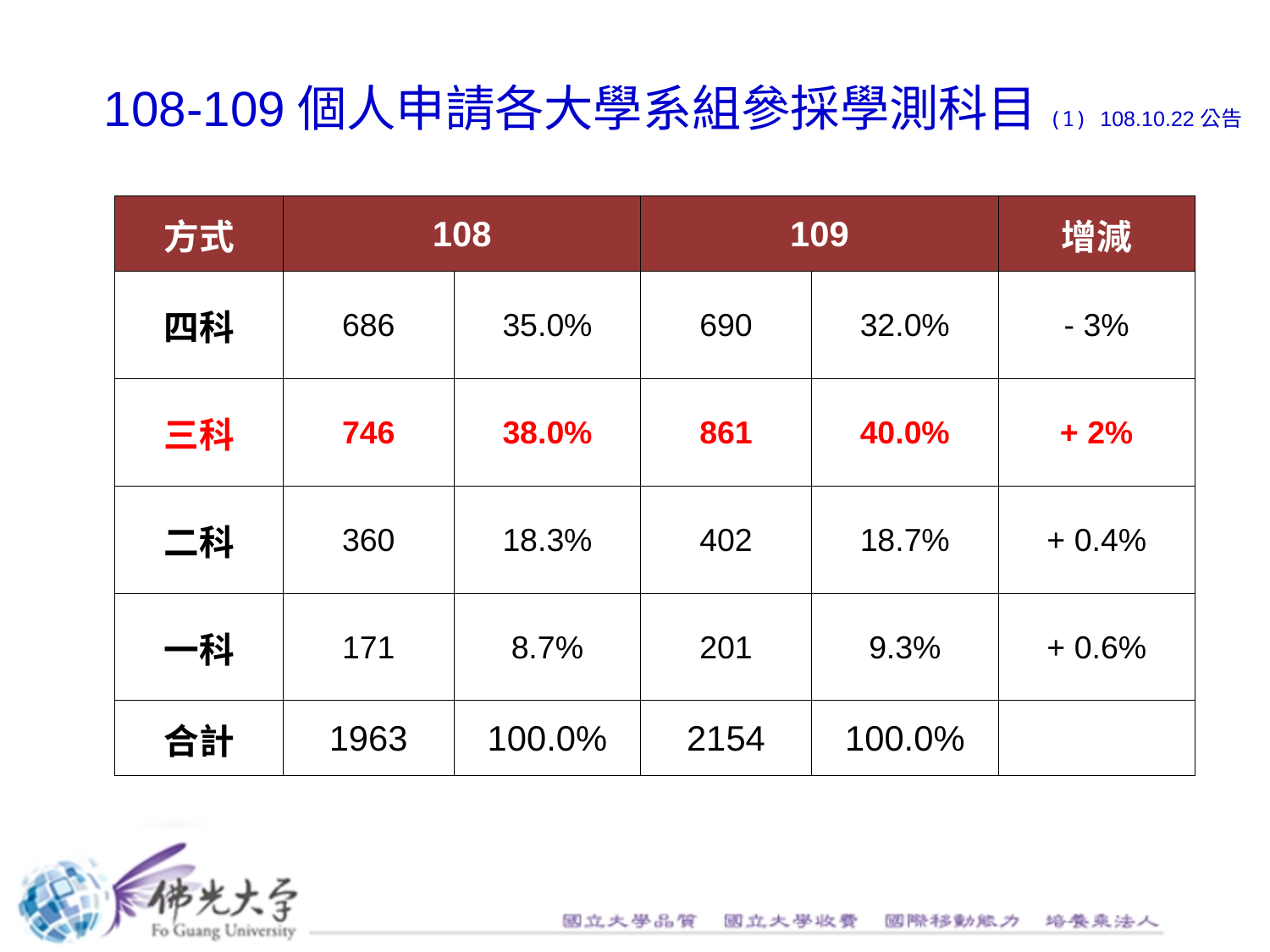

108-109個人申請各大學系組參採學測科目(1) 108.10.22公告
| 方式 | 108 |  | 109 |  | 增減 |
| --- | --- | --- | --- | --- | --- |
| 四科 | 686 | 35.0% | 690 | 32.0% | - 3% |
| 三科 | 746 | 38.0% | 861 | 40.0% | + 2% |
| 二科 | 360 | 18.3% | 402 | 18.7% | + 0.4% |
| 一科 | 171 | 8.7% | 201 | 9.3% | + 0.6% |
| 合計 | 1963 | 100.0% | 2154 | 100.0% |  |